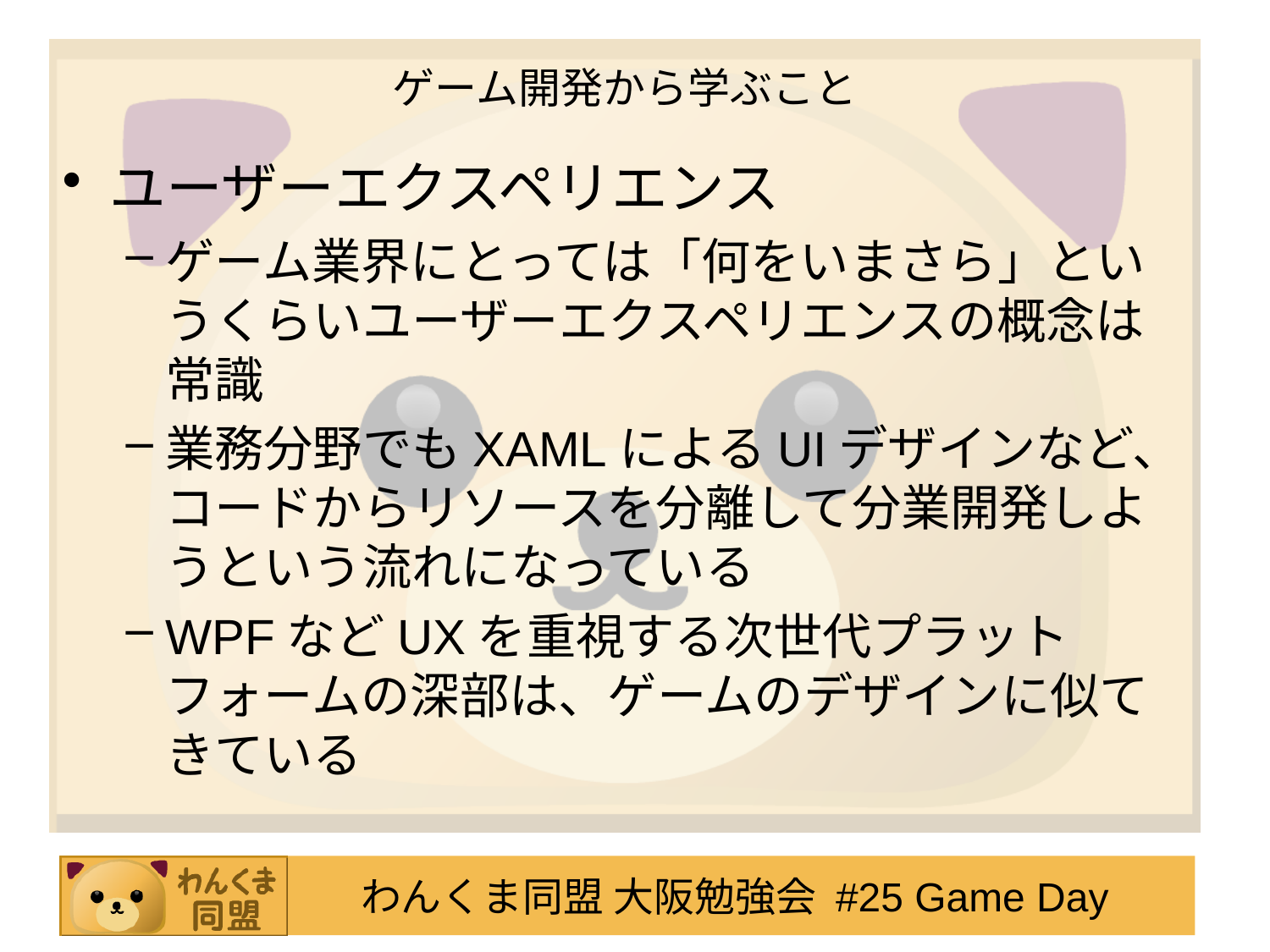

# ゲーム開発から学ぶこと
ユーザーエクスペリエンス
ゲーム業界にとっては「何をいまさら」というくらいユーザーエクスペリエンスの概念は常識
業務分野でもXAMLによるUIデザインなど、コードからリソースを分離して分業開発しようという流れになっている
WPFなどUXを重視する次世代プラットフォームの深部は、ゲームのデザインに似てきている